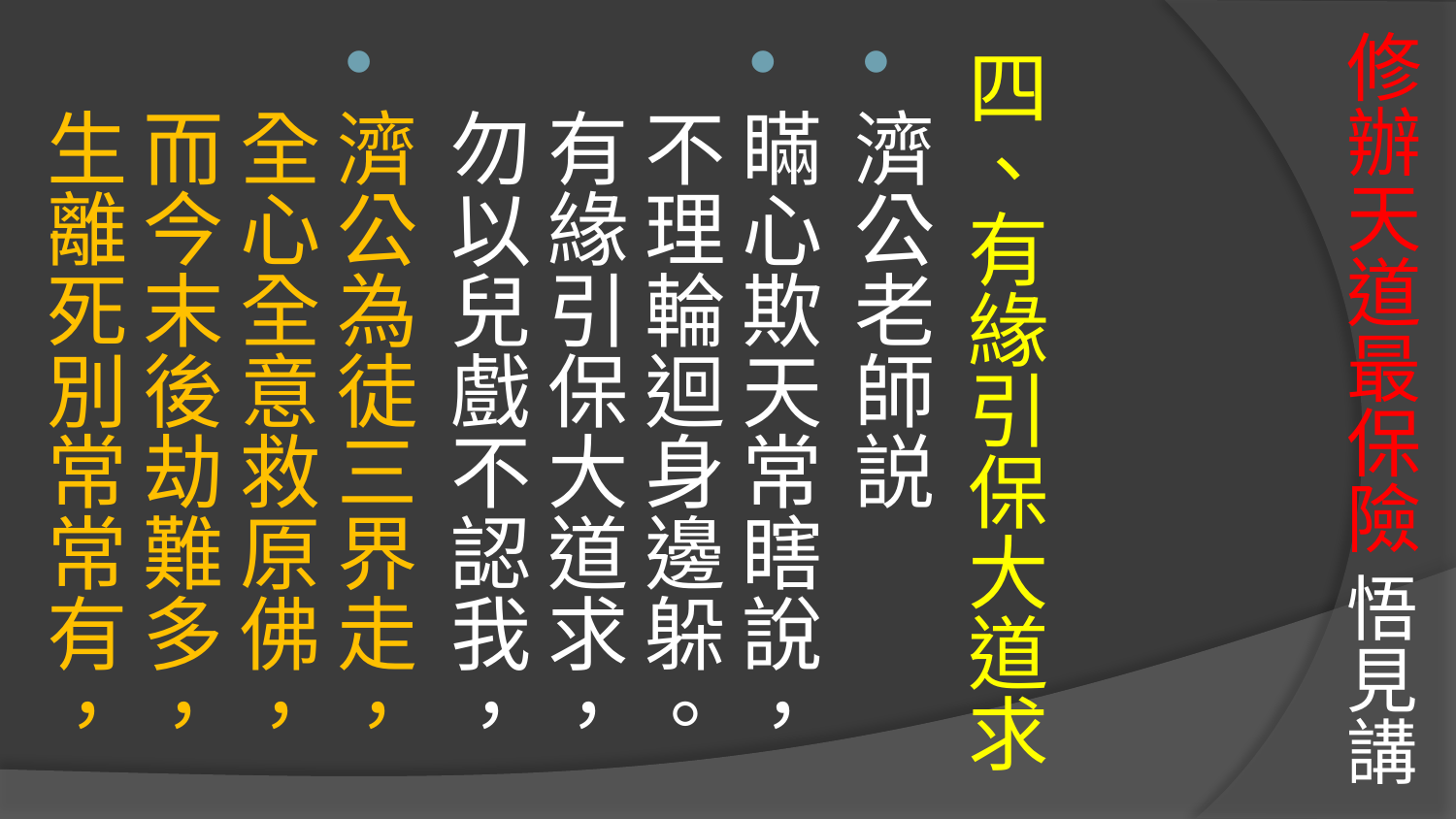

# 修辦天道最保險 悟見講
四、有緣引保大道求
濟公老師説
瞞心欺天常瞎說，不理輪迴身邊躲。
有緣引保大道求，勿以兒戲不認我，
濟公為徒三界走，全心全意救原佛，
而今末後劫難多，生離死別常常有，